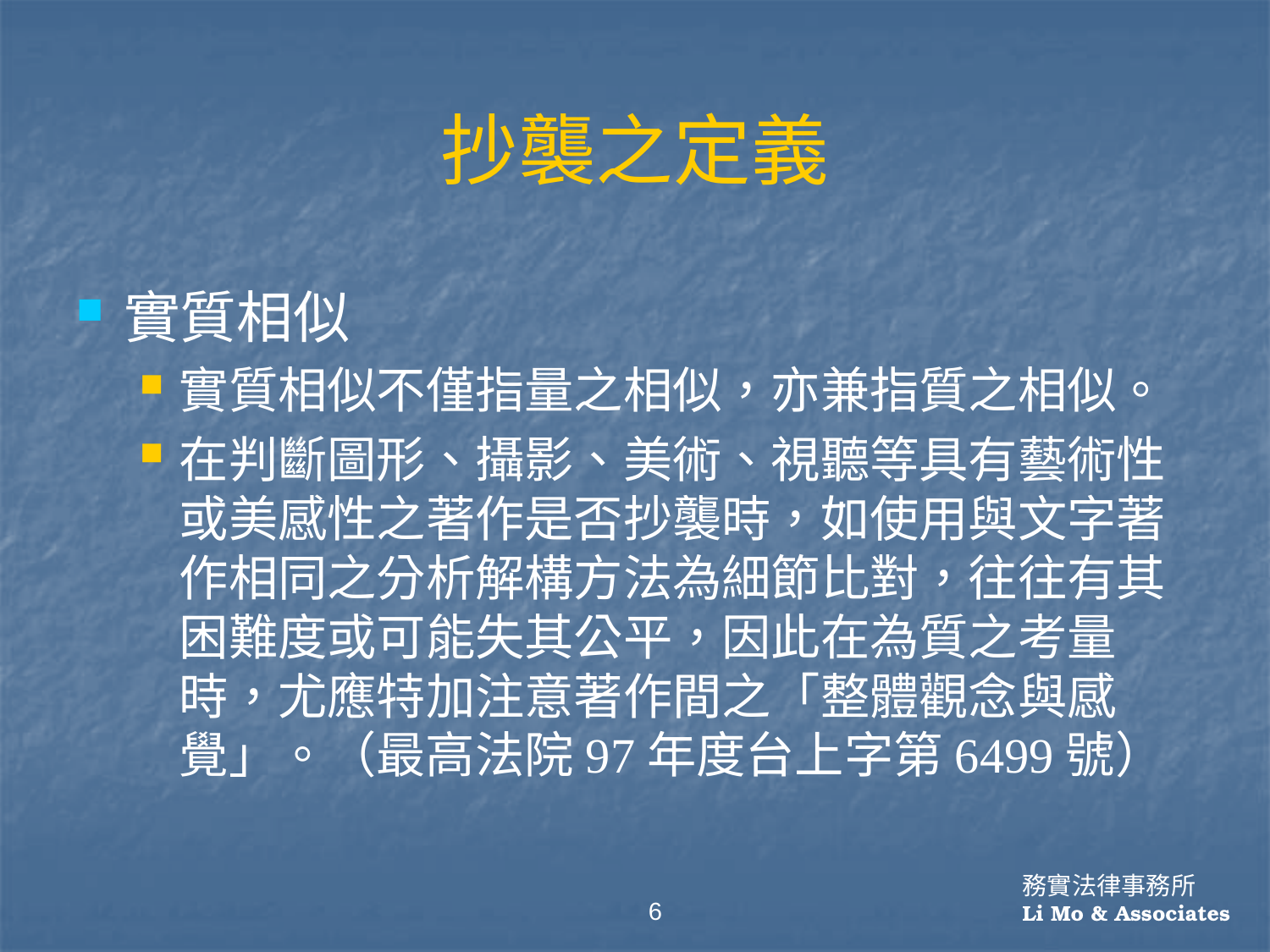

# 抄襲之定義
實質相似
實質相似不僅指量之相似，亦兼指質之相似。
在判斷圖形、攝影、美術、視聽等具有藝術性或美感性之著作是否抄襲時，如使用與文字著作相同之分析解構方法為細節比對，往往有其困難度或可能失其公平，因此在為質之考量時，尤應特加注意著作間之「整體觀念與感覺」。（最高法院97年度台上字第6499號）
務實法律事務所
Li Mo & Associates
6